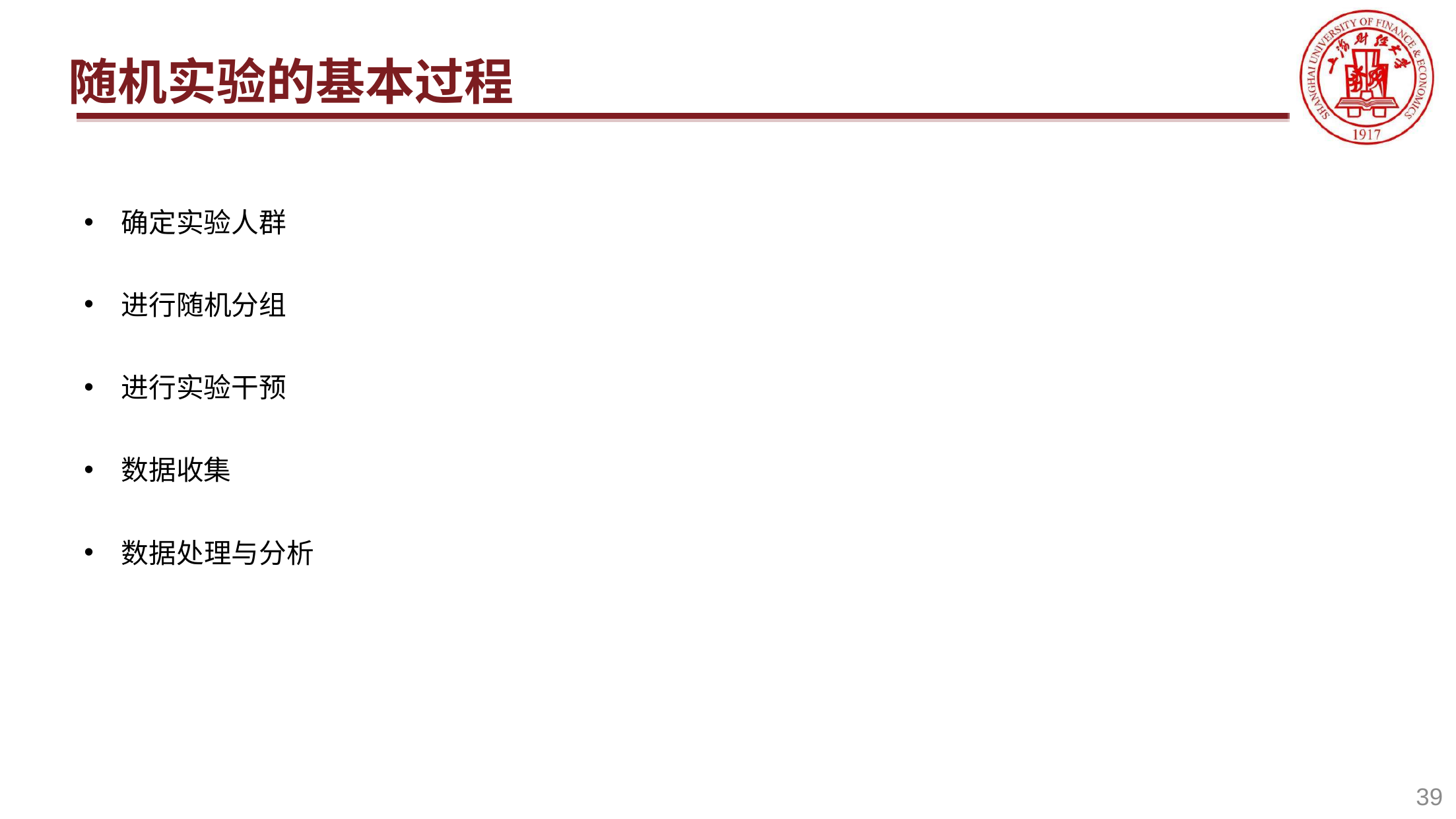

# 随机实验的基本过程
确定实验人群

进行随机分组

进行实验干预

数据收集

数据处理与分析
39